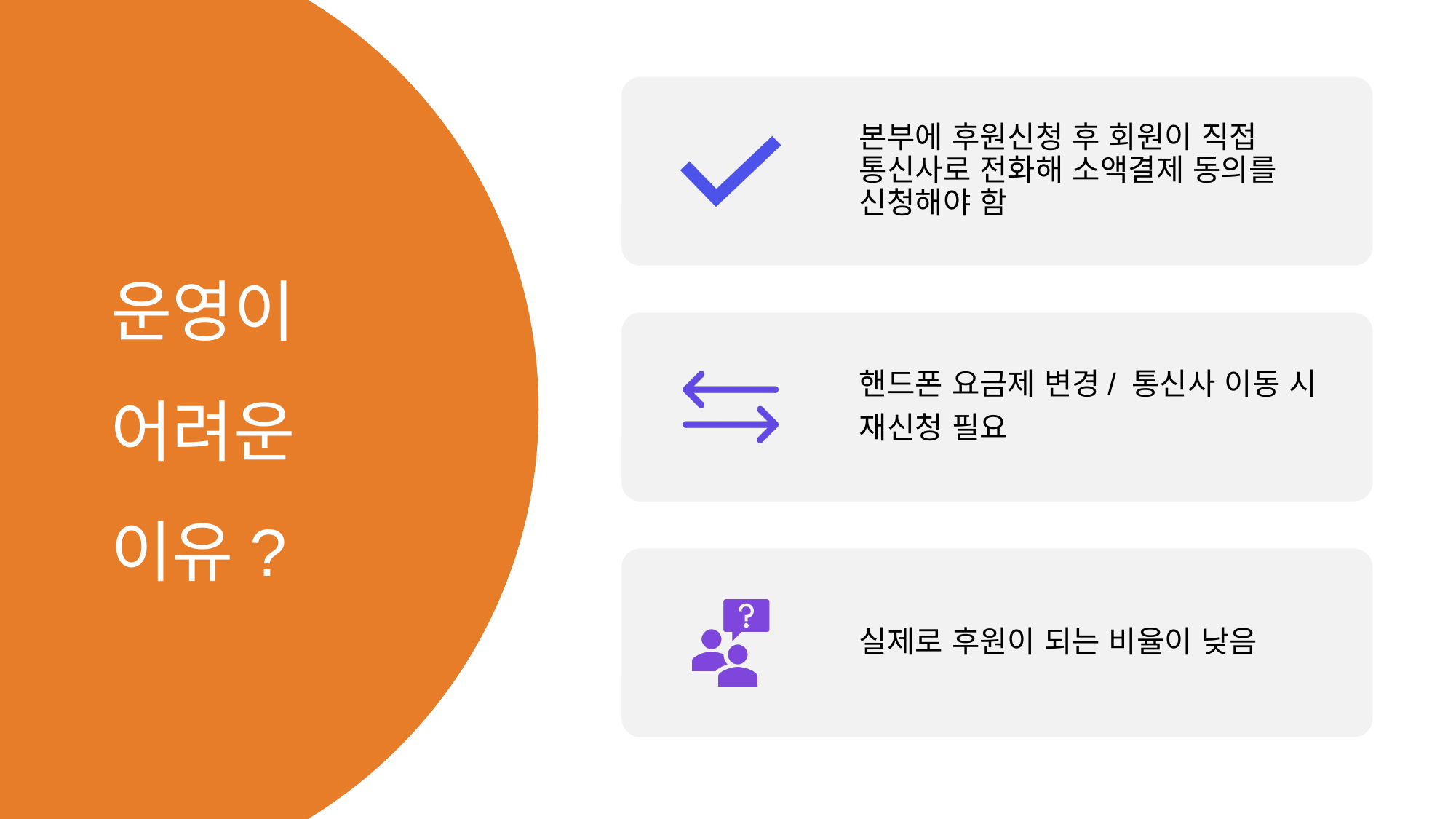

본부에 후원신청 후 회원이 직접 통신사로 전화해 소액결제 동의를 신청해야 함
핸드폰 요금제 변경/ 통신사 이동 시
재신청 필요
실제로 후원이 되는 비율이 낮음
# 운영이 어려운 이유?